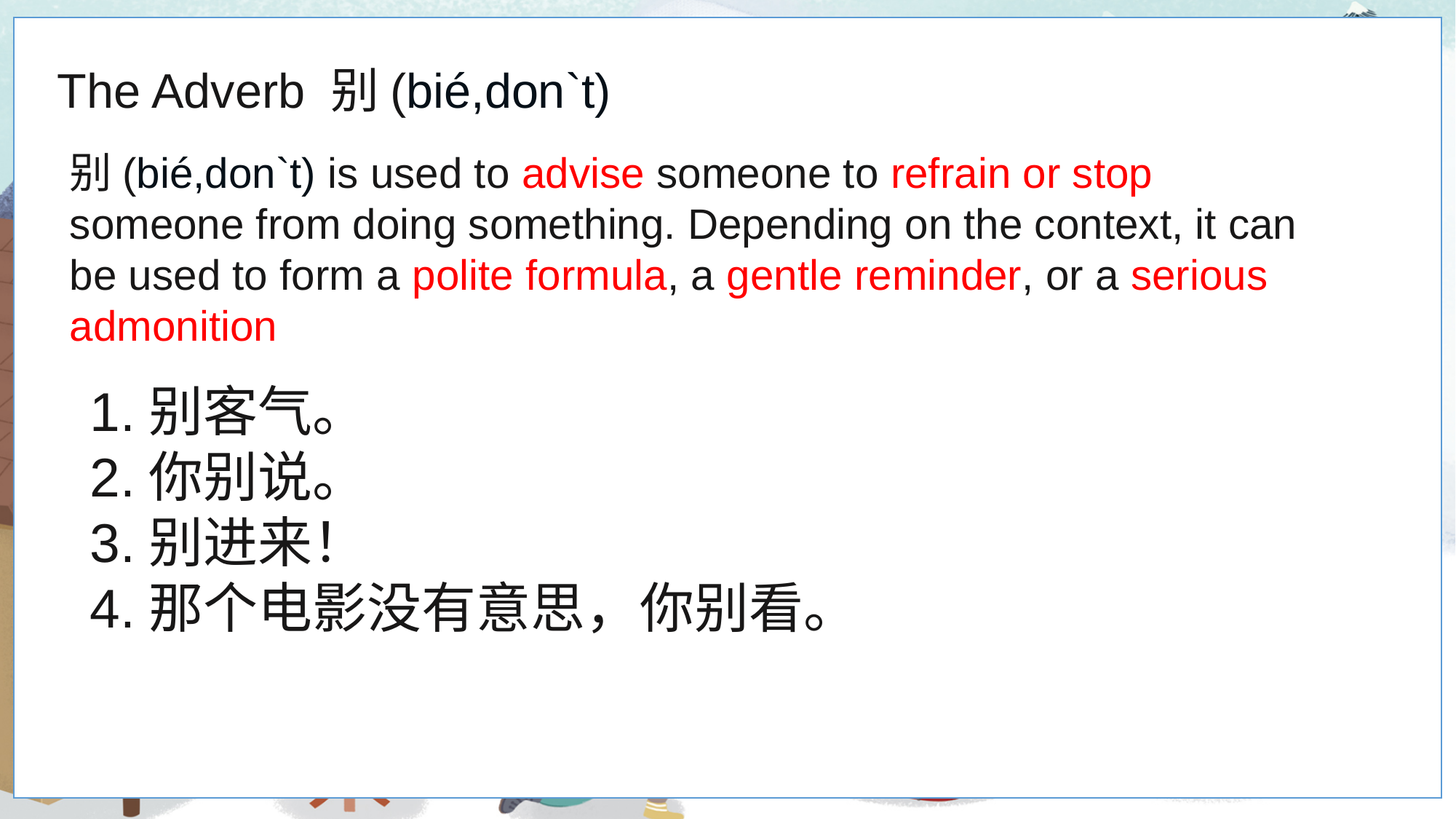

The Adverb 别(bié,don`t)
别(bié,don`t) is used to advise someone to refrain or stop someone from doing something. Depending on the context, it can be used to form a polite formula, a gentle reminder, or a serious admonition
1.别客气。
2.你别说。
3.别进来！
4.那个电影没有意思，你别看。